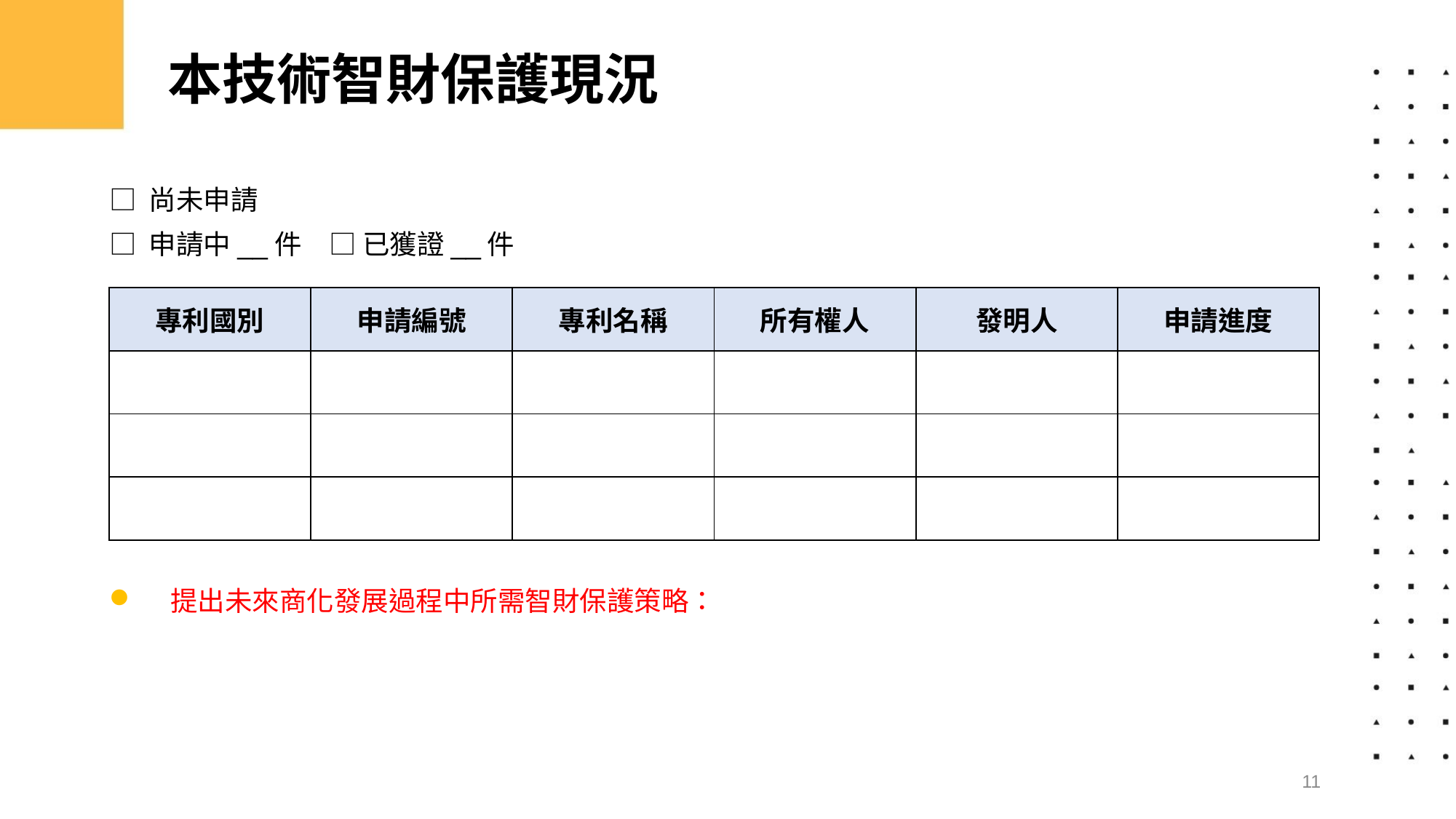

# 本技術智財保護現況
□ 尚未申請
□ 申請中__件　□ 已獲證__件

提出未來商化發展過程中所需智財保護策略：
| 專利國別 | 申請編號 | 專利名稱 | 所有權人 | 發明人 | 申請進度 |
| --- | --- | --- | --- | --- | --- |
|  |  |  |  |  |  |
|  |  |  |  |  |  |
|  |  |  |  |  |  |
11